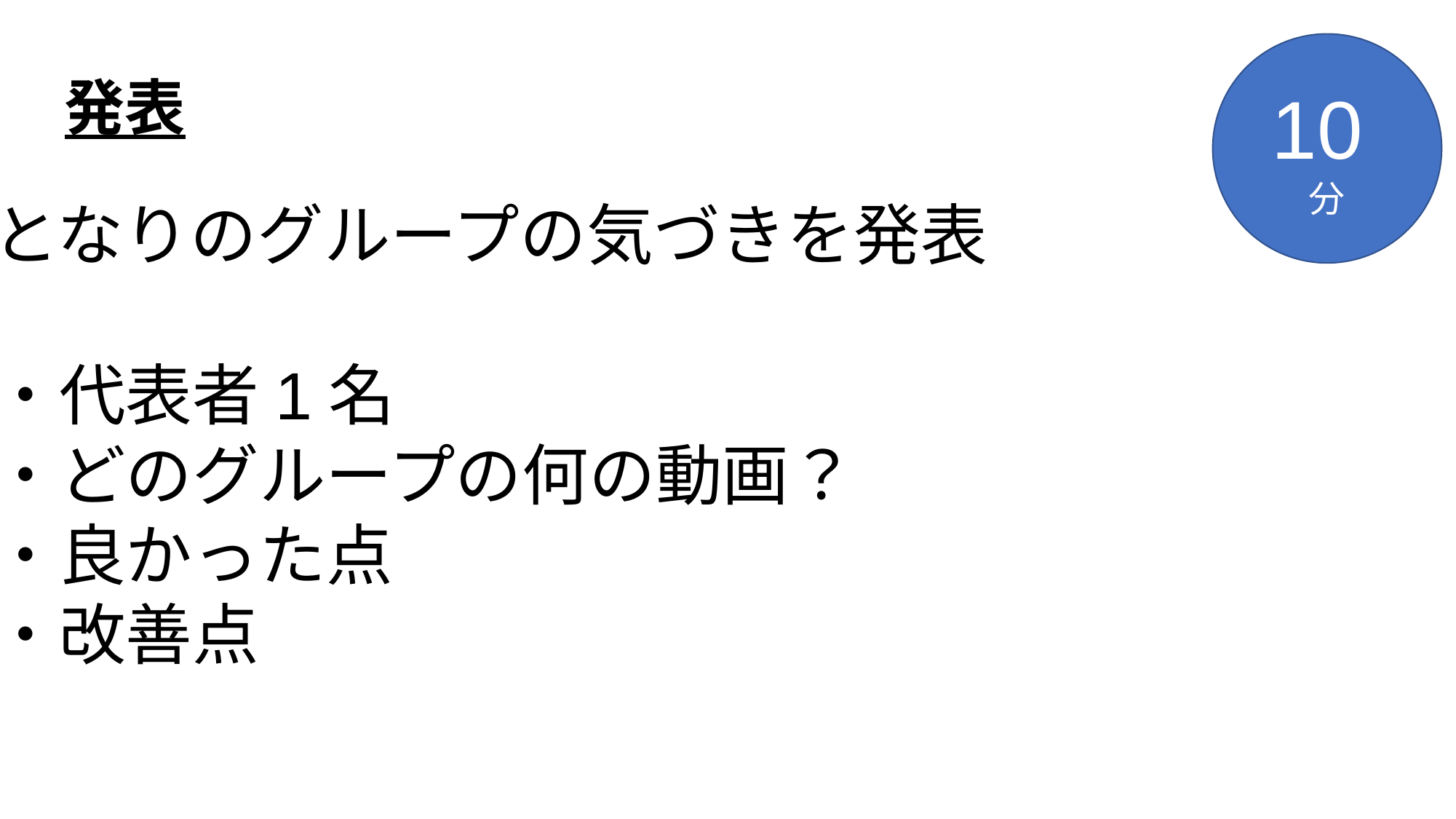

10分
発表
となりのグループの気づきを発表

・代表者1名
・どのグループの何の動画？
・良かった点
・改善点